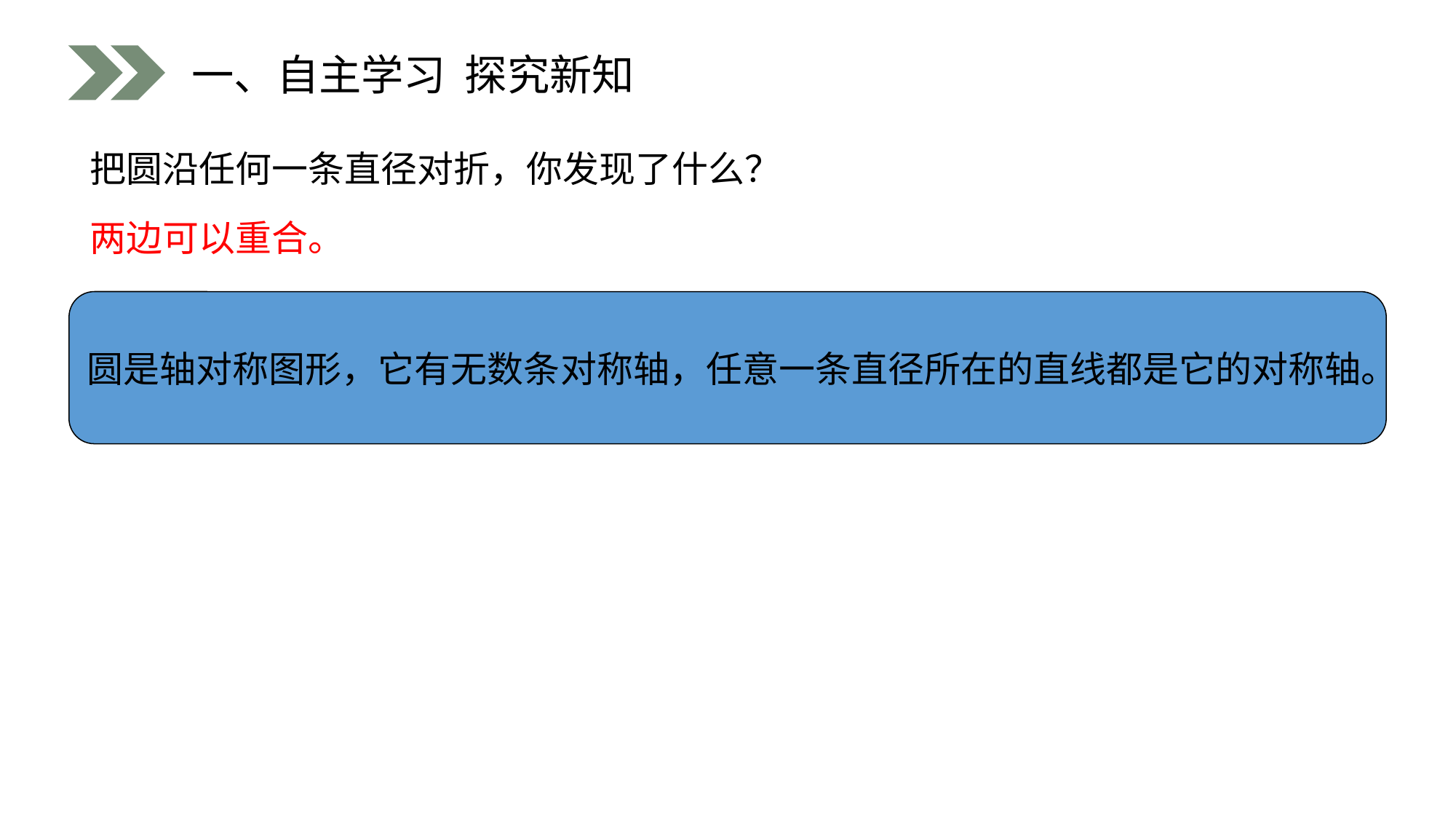

一、自主学习  探究新知
把圆沿任何一条直径对折，你发现了什么？
两边可以重合。
圆是轴对称图形，它有无数条对称轴，任意一条直径所在的直线都是它的对称轴。